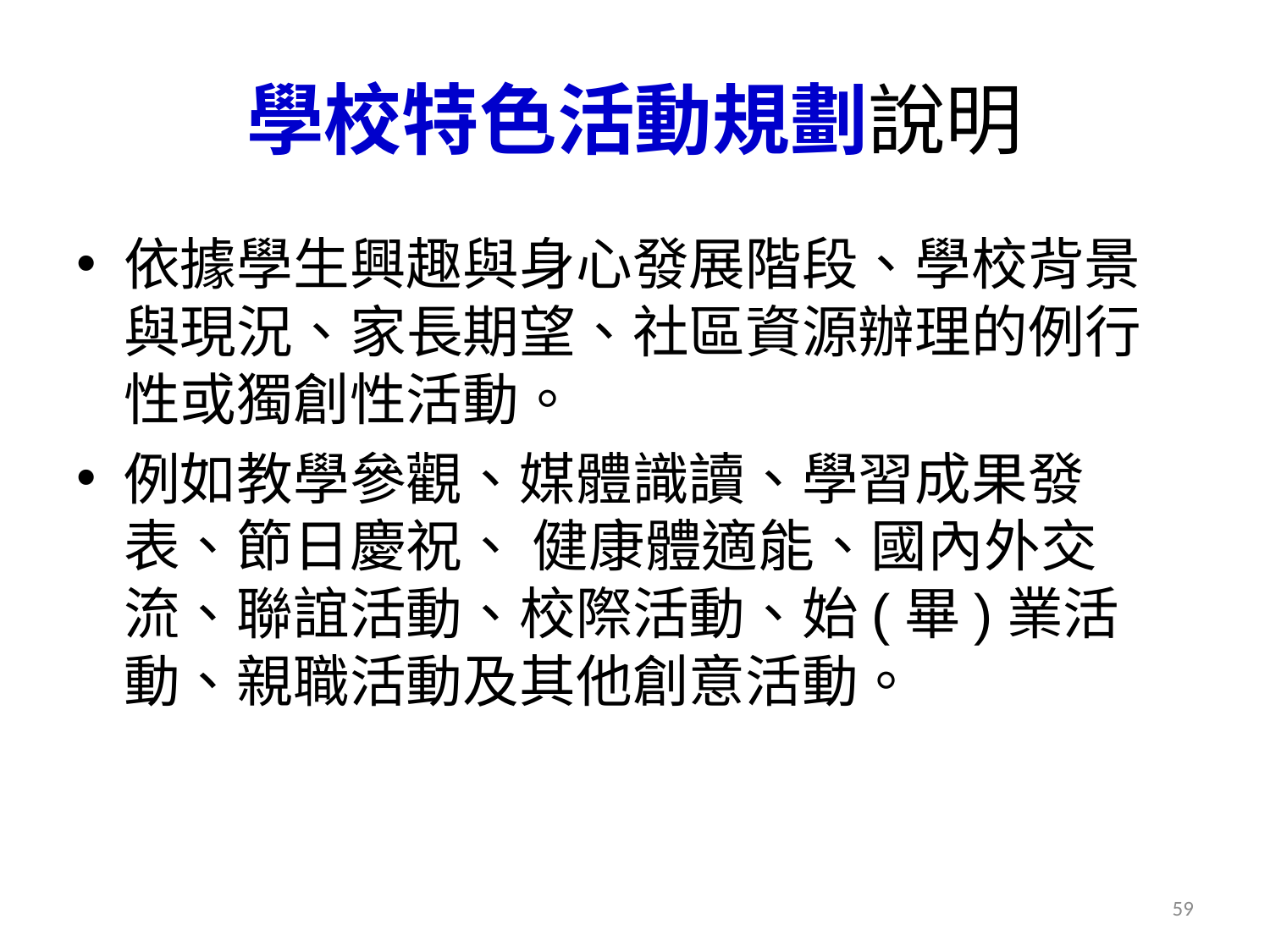

# 學校特色活動規劃說明
依據學生興趣與身心發展階段、學校背景與現況、家長期望、社區資源辦理的例行性或獨創性活動。
例如教學參觀、媒體識讀、學習成果發表、節日慶祝、 健康體適能、國內外交流、聯誼活動、校際活動、始(畢)業活動、親職活動及其他創意活動。

59